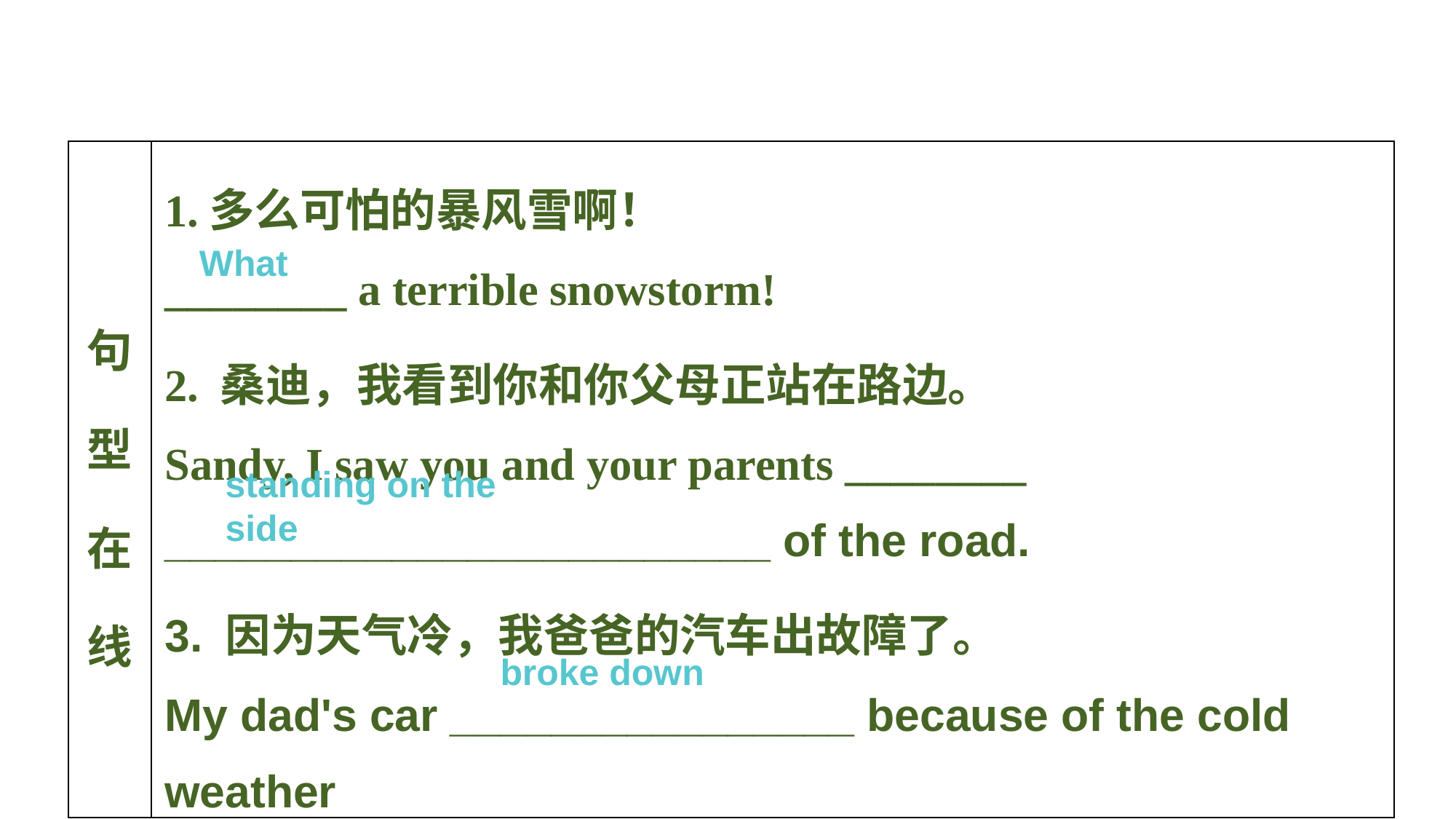

| 句型在线 | 1.多么可怕的暴风雪啊！ \_\_\_\_\_\_\_\_ a terrible snowstorm! 2. 桑迪，我看到你和你父母正站在路边。 Sandy, I saw you and your parents \_\_\_\_\_\_\_\_ \_\_\_\_\_\_\_\_\_\_\_\_\_\_\_\_\_\_\_\_\_\_\_\_ of the road. 3. 因为天气冷，我爸爸的汽车出故障了。 My dad's car \_\_\_\_\_\_\_\_\_\_\_\_\_\_\_\_ because of the cold weather |
| --- | --- |
What
standing on the side
broke down